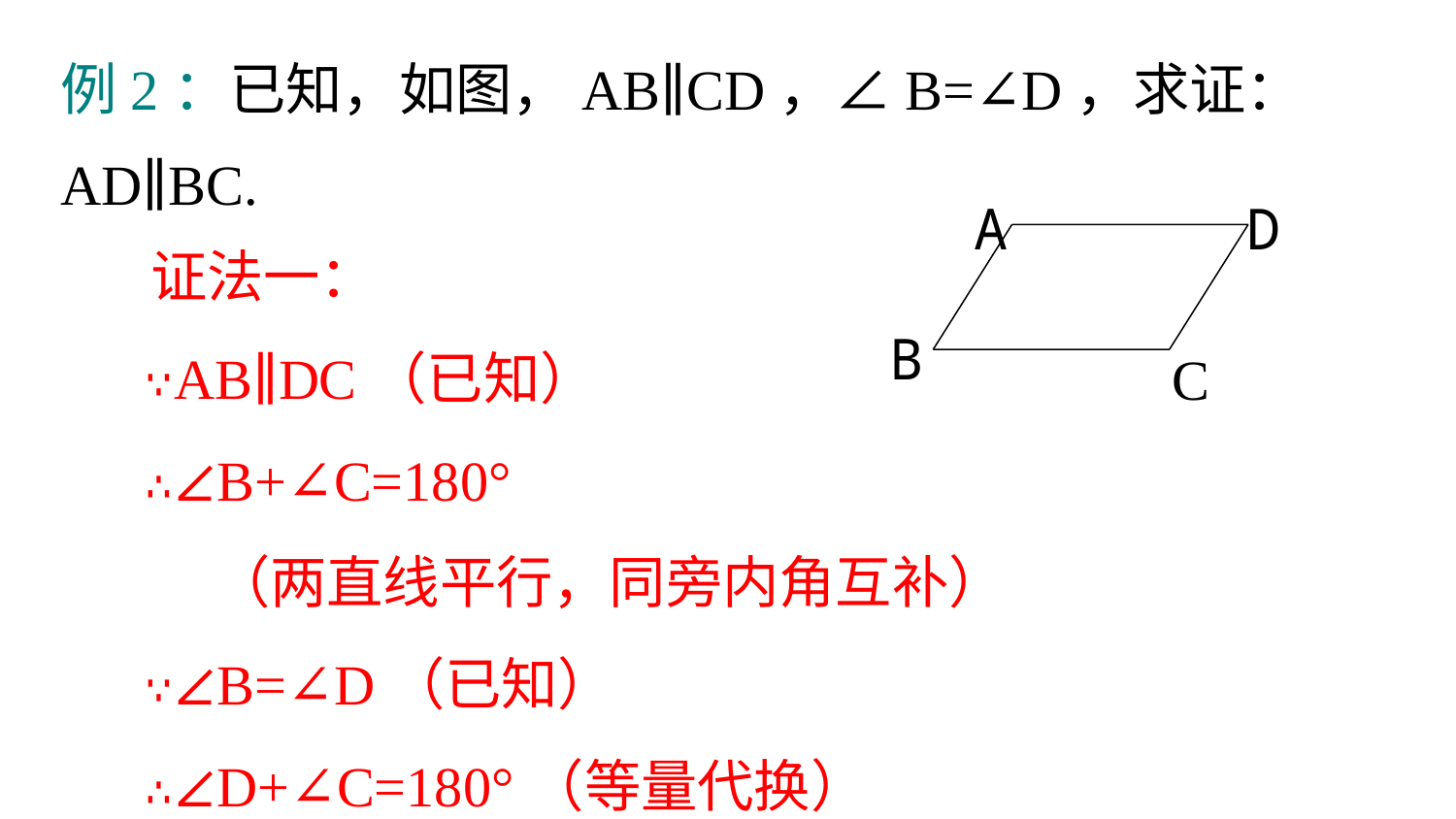

例2：已知，如图，AB∥CD，∠B=∠D，求证：AD∥BC.
A
D

C
     证法一：
     ∵AB∥DC（已知）
     ∴∠B+∠C=180°
          （两直线平行，同旁内角互补）
     ∵∠B=∠D（已知）
     ∴∠D+∠C=180°（等量代换）
     ∴AD∥BC（同旁内角互补，两直线平行）
B